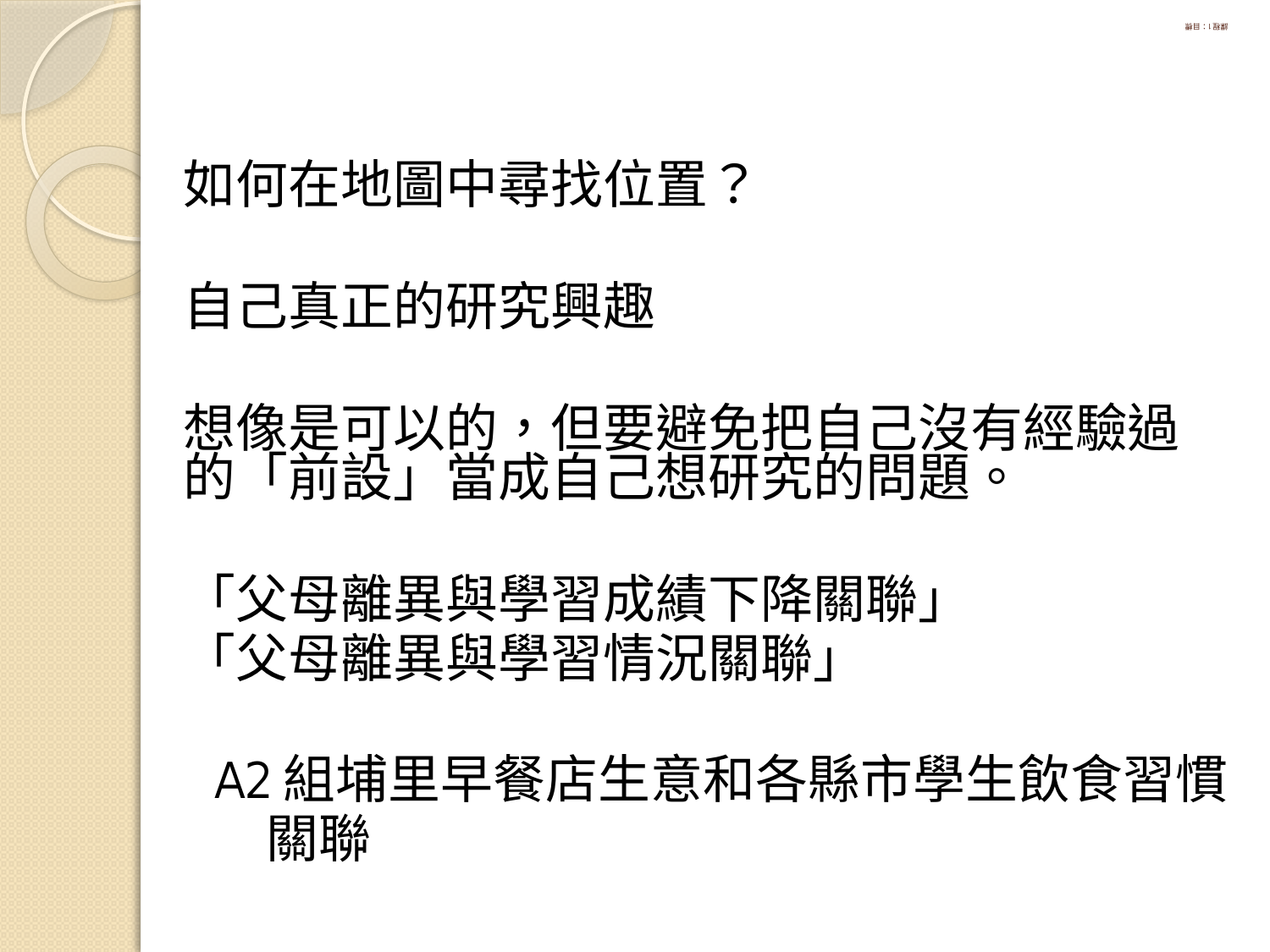

# 課程 1：目標

如何在地圖中尋找位置？

自己真正的研究興趣

想像是可以的，但要避免把自己沒有經驗過的「前設」當成自己想研究的問題。

「父母離異與學習成績下降關聯」
「父母離異與學習情況關聯」

  A2組埔里早餐店生意和各縣市學生飲食習慣
      關聯